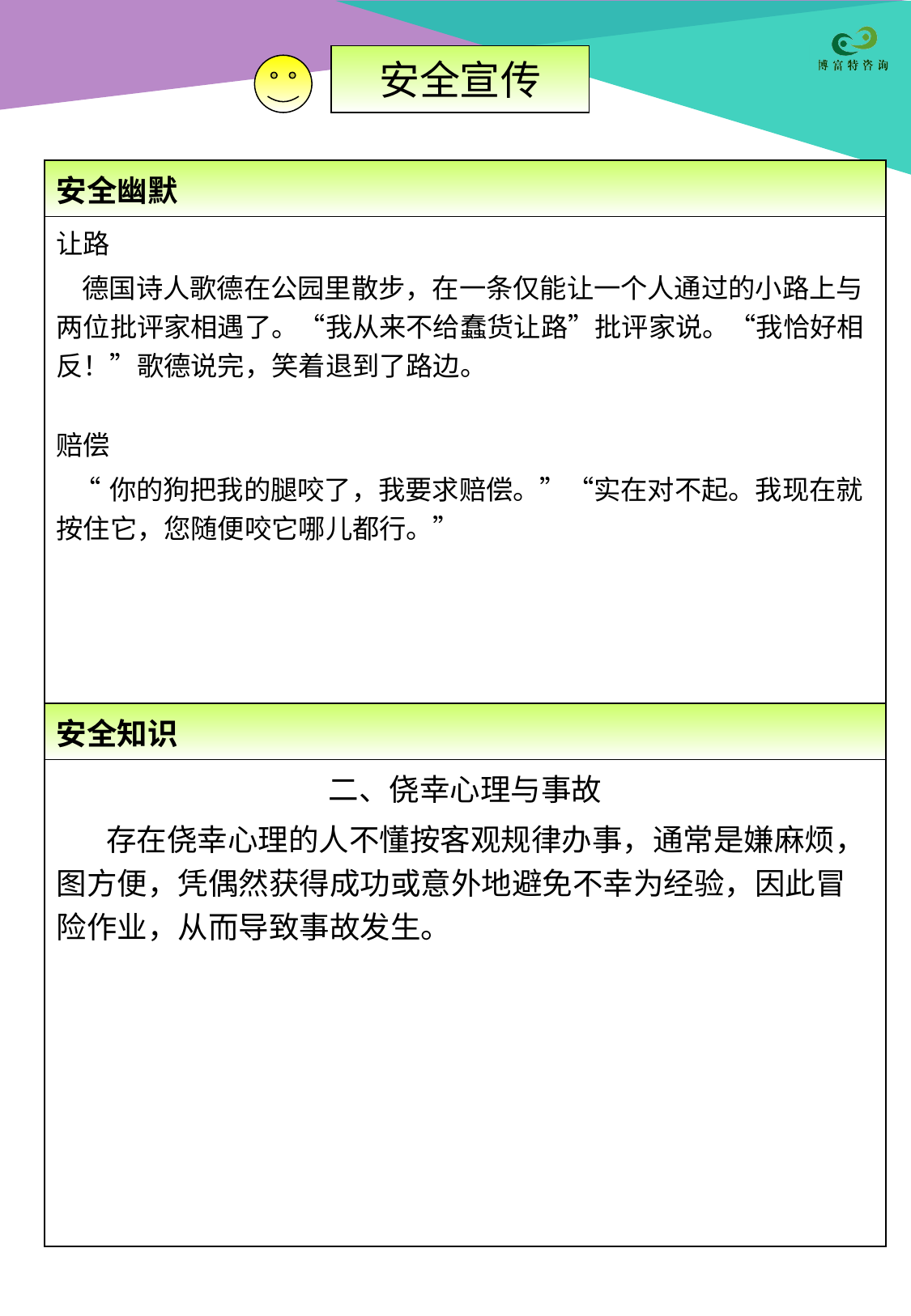

安全宣传

| 安全幽默 |
| --- |
| 让路 德国诗人歌德在公园里散步，在一条仅能让一个人通过的小路上与两位批评家相遇了。“我从来不给蠢货让路”批评家说。“我恰好相反！”歌德说完，笑着退到了路边。 赔偿 “你的狗把我的腿咬了，我要求赔偿。”“实在对不起。我现在就按住它，您随便咬它哪儿都行。” |
| 安全知识 |
| 二、侥幸心理与事故 存在侥幸心理的人不懂按客观规律办事，通常是嫌麻烦，图方便，凭偶然获得成功或意外地避免不幸为经验，因此冒险作业，从而导致事故发生。 |